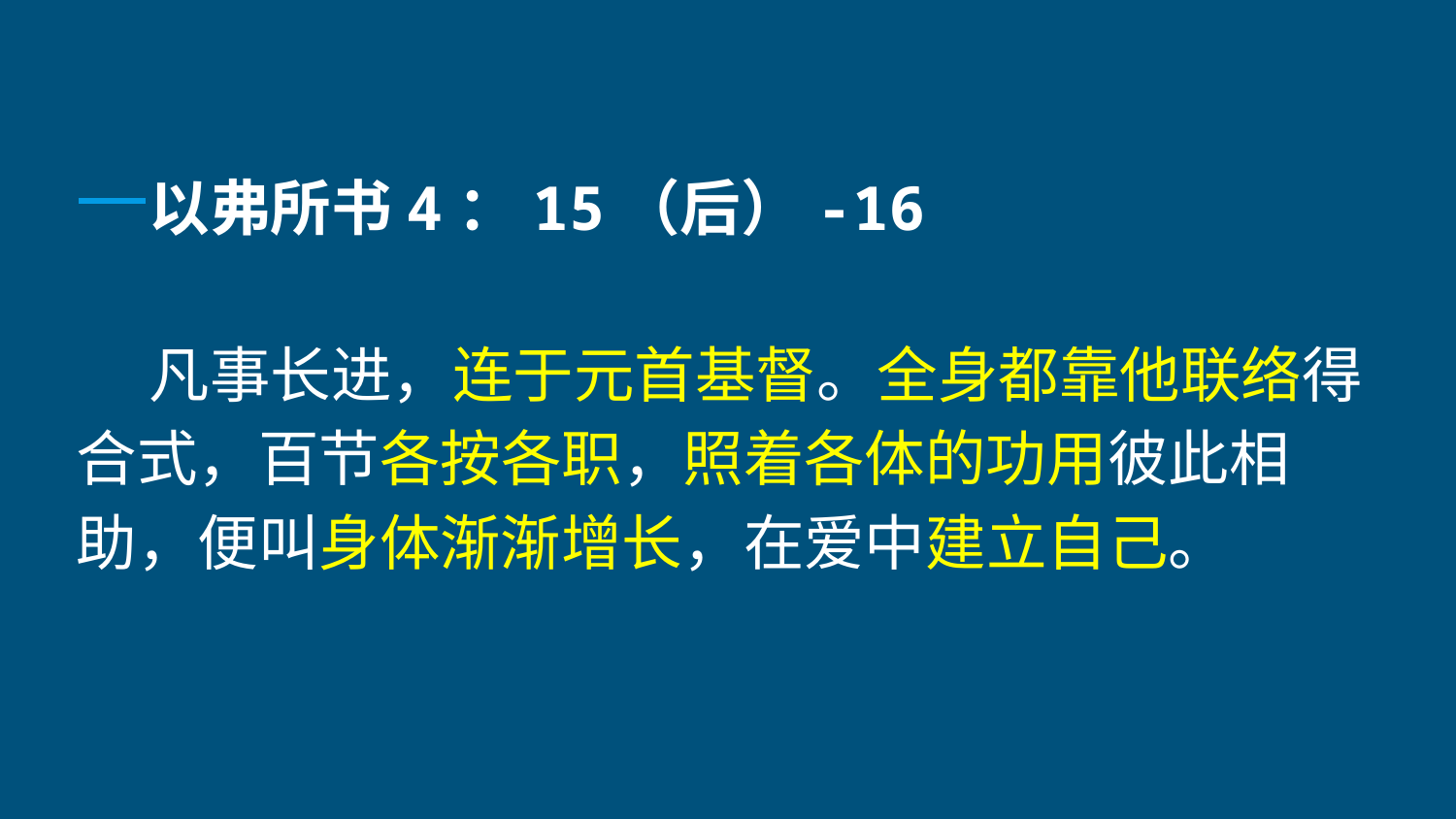

以弗所书4：15（后）-16

凡事长进，连于元首基督。全身都靠他联络得合式，百节各按各职，照着各体的功用彼此相助，便叫身体渐渐增长，在爱中建立自己。